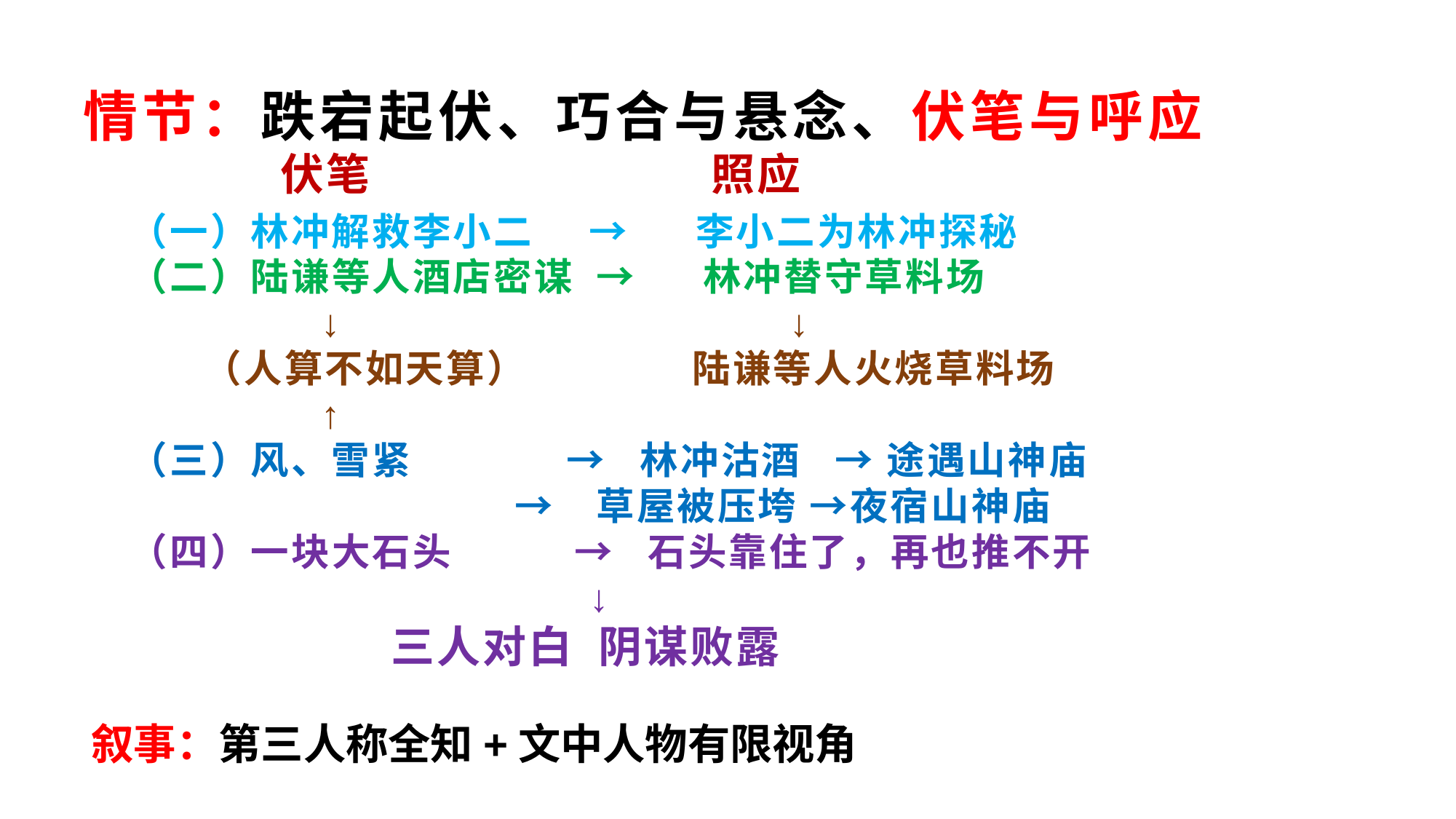

# 情节：跌宕起伏、巧合与悬念、伏笔与呼应
             伏笔                            照应
（一）林冲解救李小二     →      李小二为林冲探秘
（二）陆谦等人酒店密谋  →      林冲替守草料场
               ↓                                   ↓
      （人算不如天算）               陆谦等人火烧草料场
               ↑
（三）风、雪紧              →   林冲沽酒   → 途遇山神庙
                                   →   草屋被压垮 →夜宿山神庙
（四）一块大石头           →   石头靠住了，再也推不开
                                    ↓
                       三人对白  阴谋败露

叙事：第三人称全知+文中人物有限视角